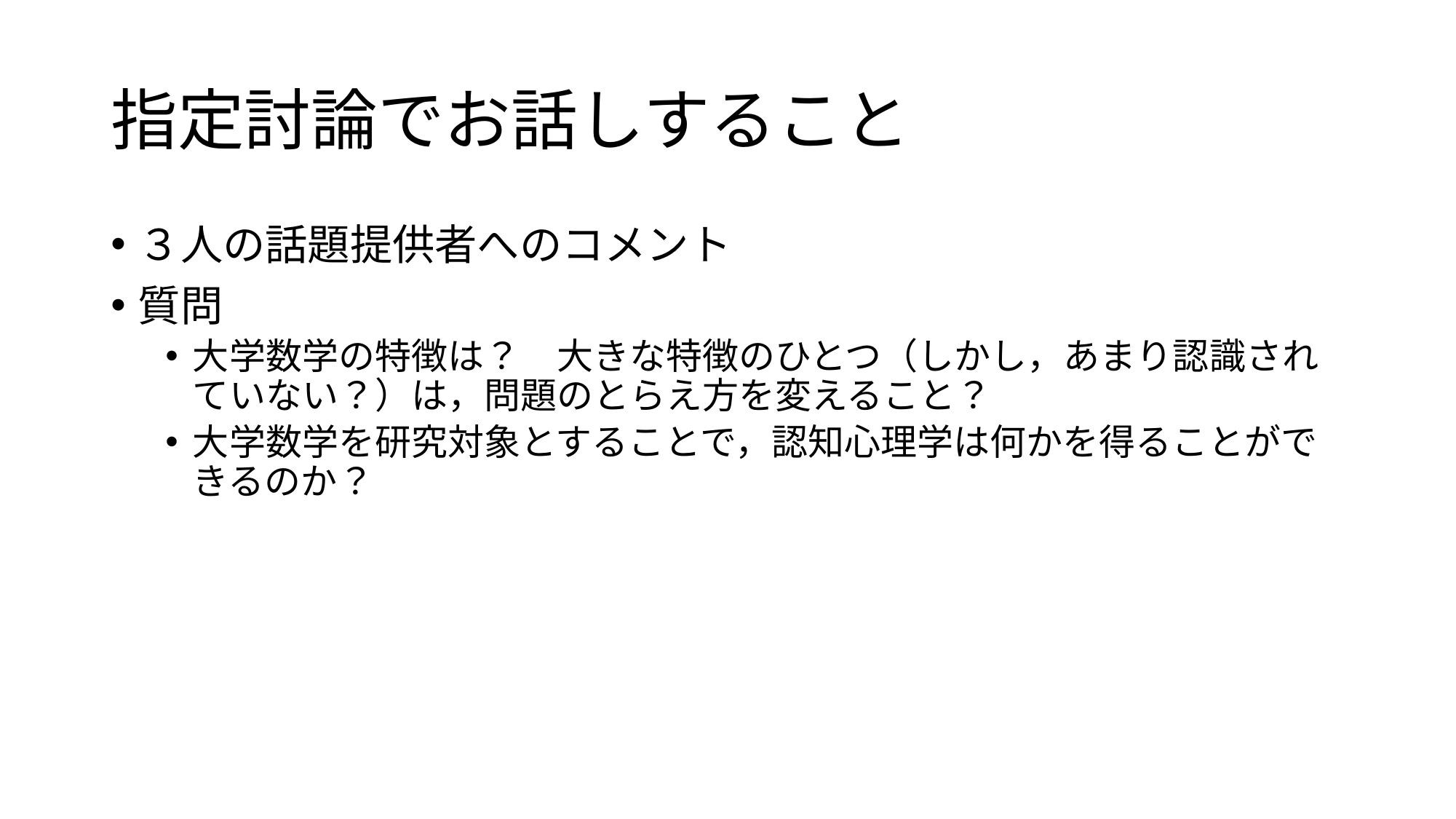

# 指定討論でお話しすること
３人の話題提供者へのコメント
質問
大学数学の特徴は？　大きな特徴のひとつ（しかし，あまり認識されていない？）は，問題のとらえ方を変えること？
大学数学を研究対象とすることで，認知心理学は何かを得ることができるのか？